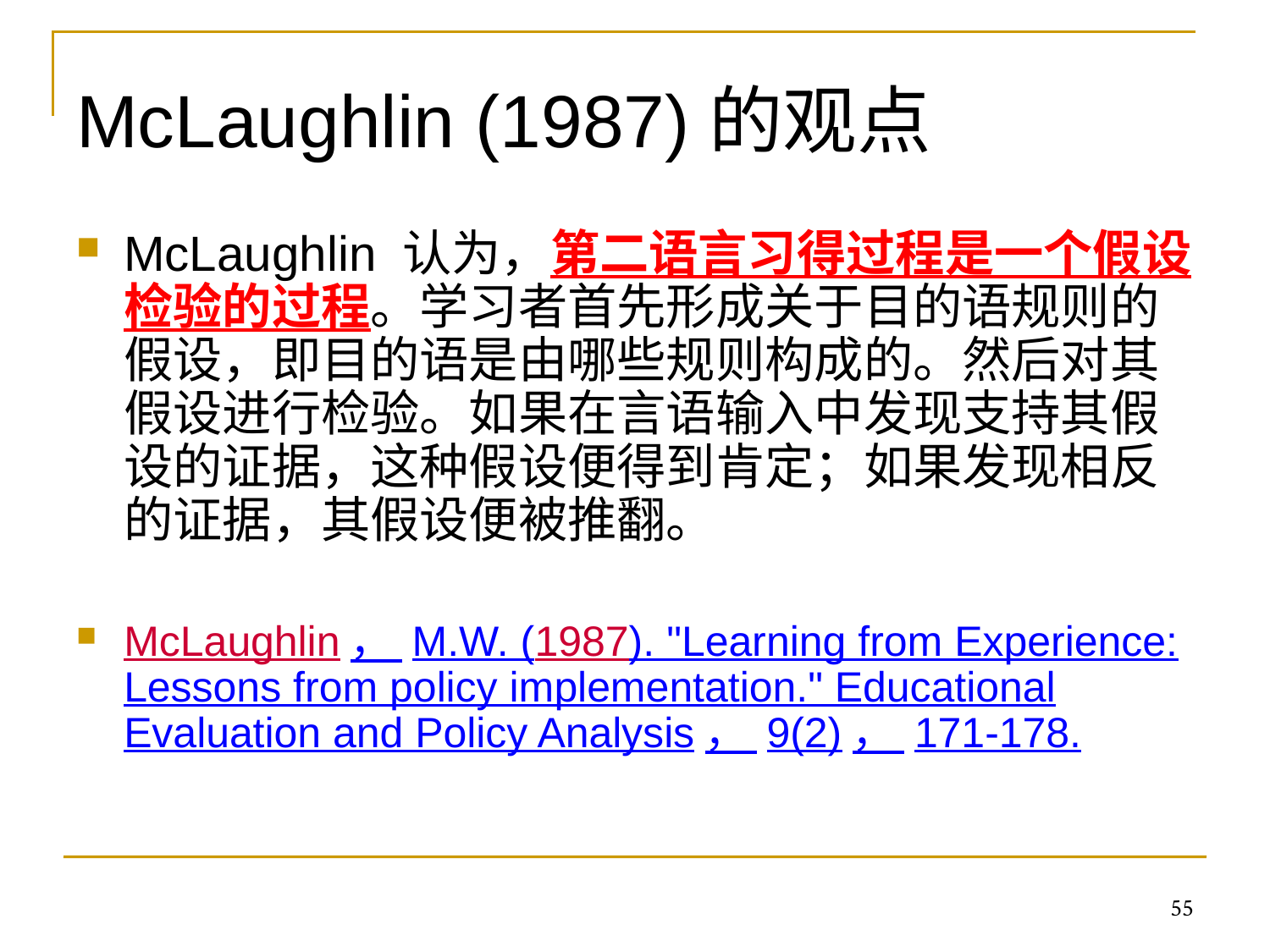

# McLaughlin (1987)的观点
McLaughlin 认为，第二语言习得过程是一个假设检验的过程。学习者首先形成关于目的语规则的假设，即目的语是由哪些规则构成的。然后对其假设进行检验。如果在言语输入中发现支持其假设的证据，这种假设便得到肯定；如果发现相反的证据，其假设便被推翻。

McLaughlin， M.W. (1987). "Learning from Experience: Lessons from policy implementation." Educational Evaluation and Policy Analysis， 9(2)， 171-178.

55